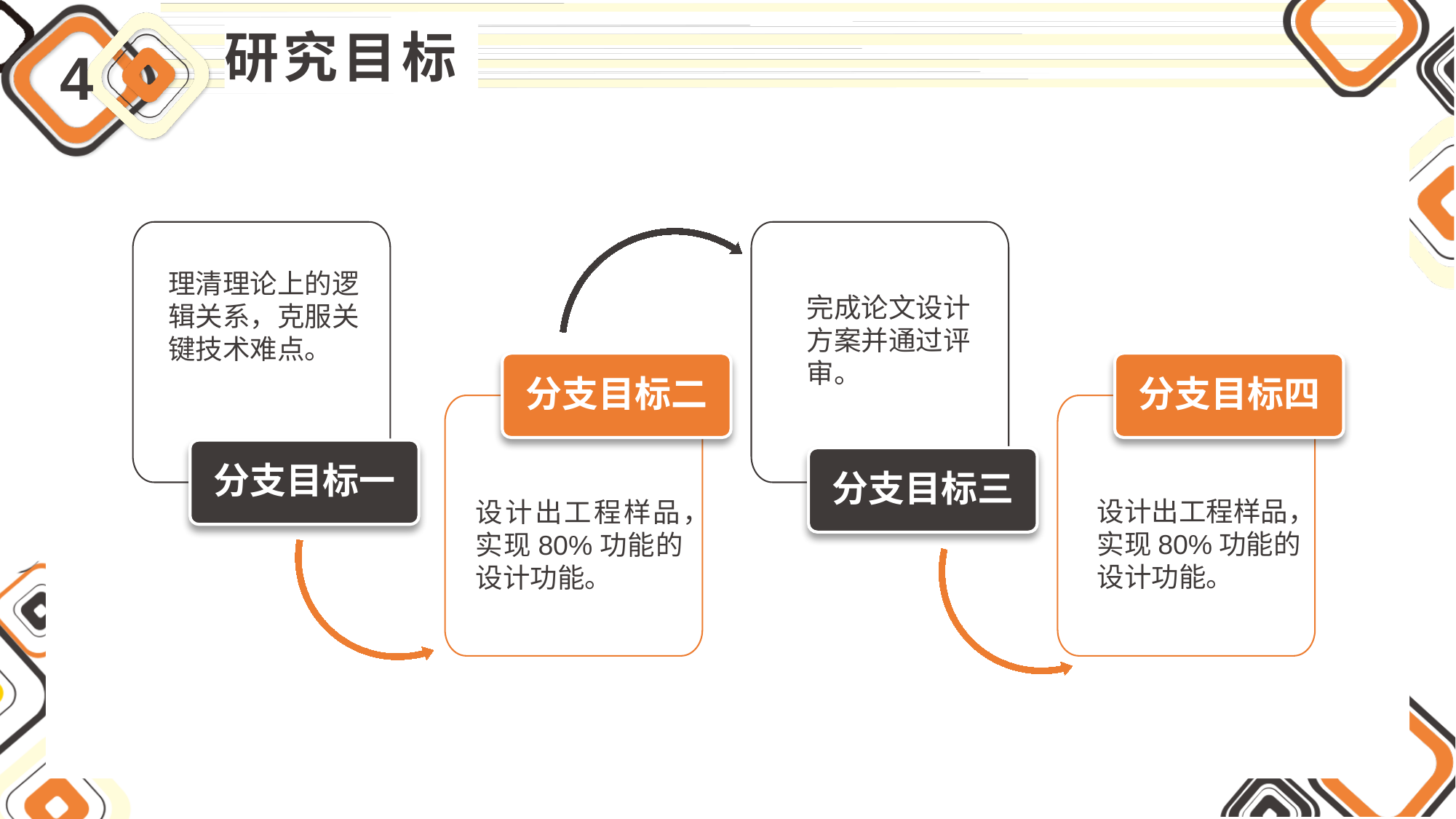

研究目标
4

分支目标三

分支目标一

理清理论上的逻辑关系，克服关键技术难点。
完成论文设计方案并通过评审。
分支目标二

分支目标四

设计出工程样品，实现80%功能的设计功能。
设计出工程样品，实现80%功能的设计功能。